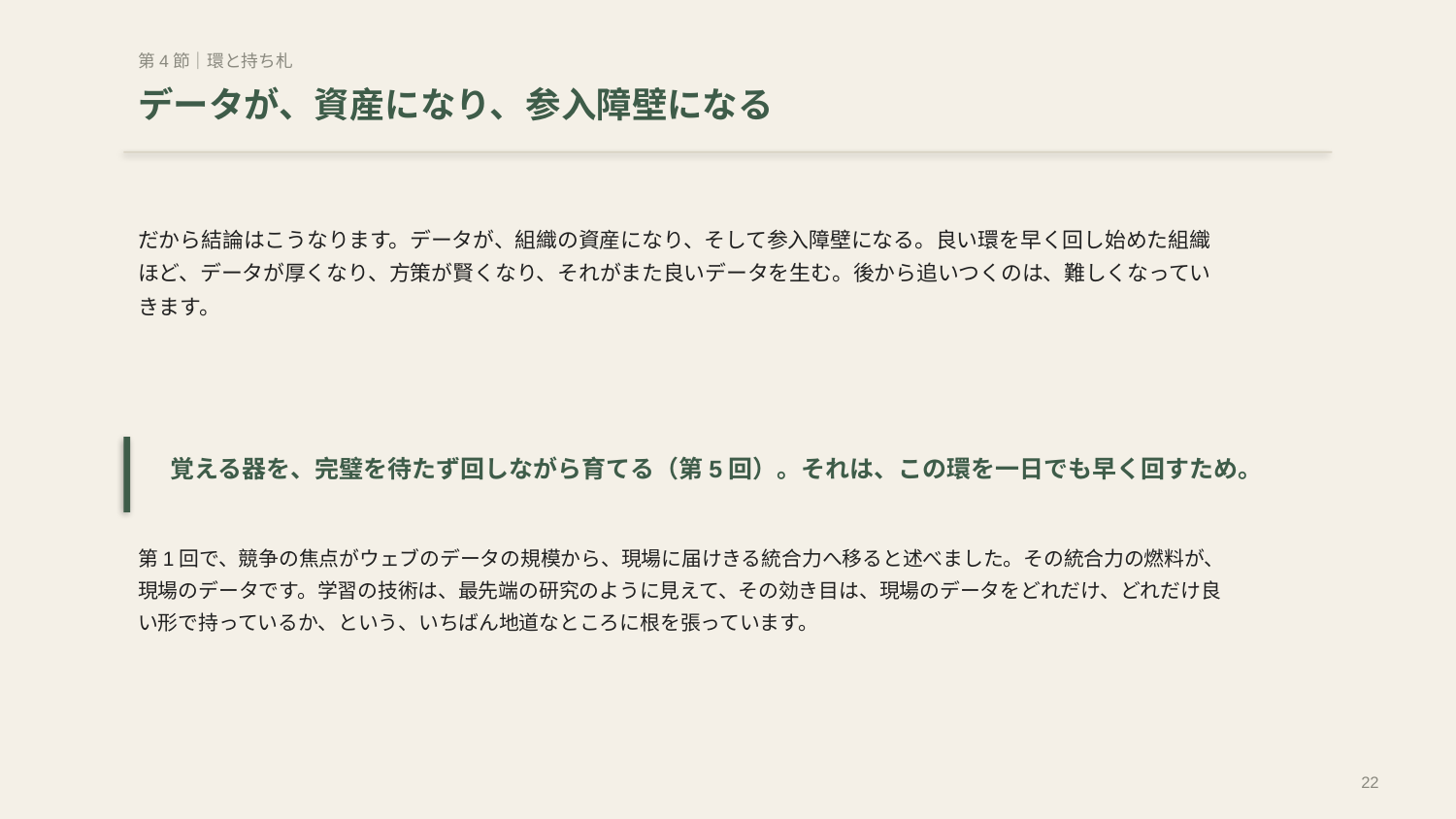

第4節｜環と持ち札
データが、資産になり、参入障壁になる

だから結論はこうなります。データが、組織の資産になり、そして参入障壁になる。良い環を早く回し始めた組織ほど、データが厚くなり、方策が賢くなり、それがまた良いデータを生む。後から追いつくのは、難しくなっていきます。

覚える器を、完璧を待たず回しながら育てる（第5回）。それは、この環を一日でも早く回すため。
第1回で、競争の焦点がウェブのデータの規模から、現場に届けきる統合力へ移ると述べました。その統合力の燃料が、現場のデータです。学習の技術は、最先端の研究のように見えて、その効き目は、現場のデータをどれだけ、どれだけ良い形で持っているか、という、いちばん地道なところに根を張っています。
22